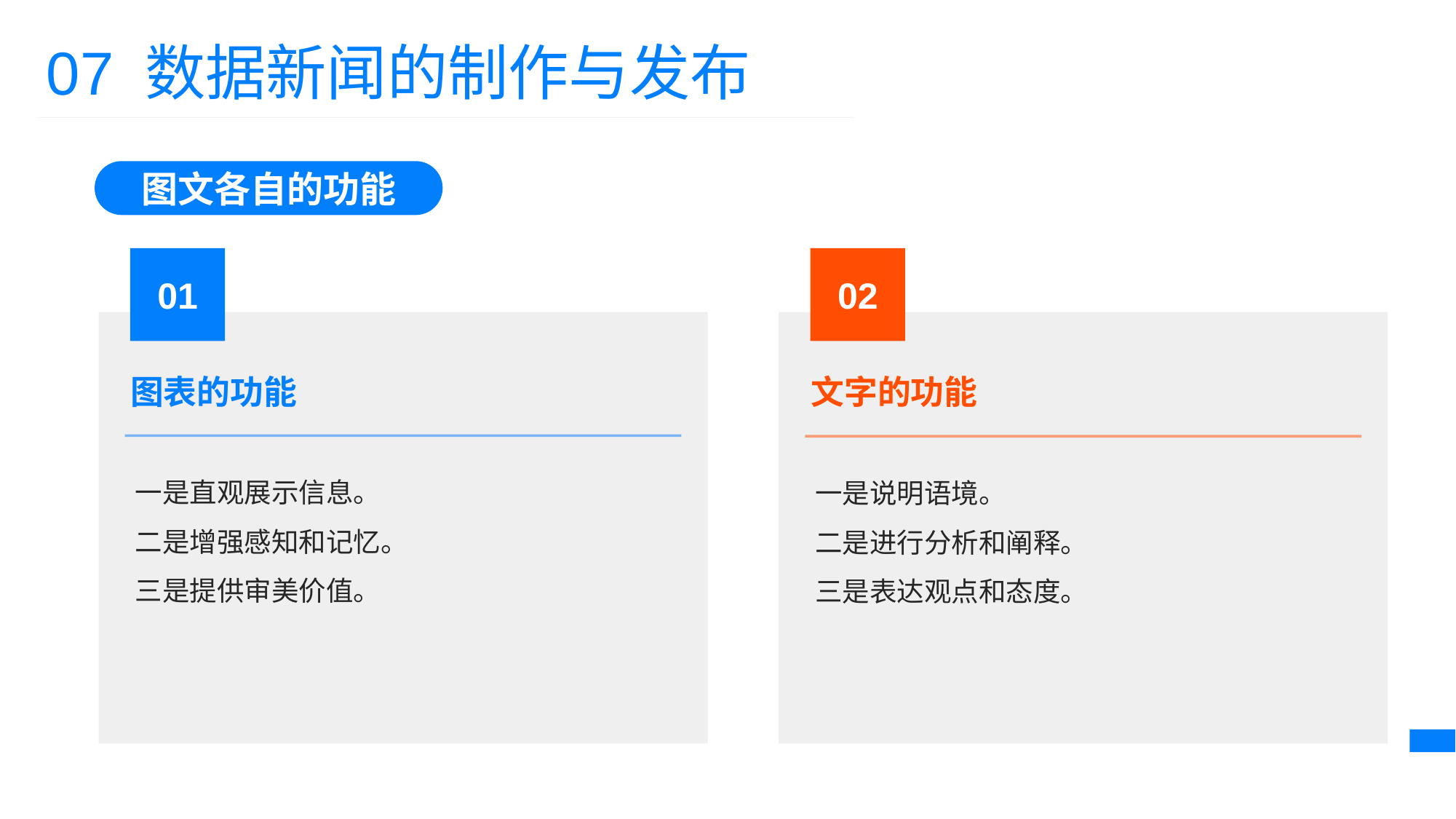

07 数据新闻的制作与发布
图文各自的功能
01
02

图表的功能
文字的功能
一是直观展示信息。
二是增强感知和记忆。
三是提供审美价值。
一是说明语境。
二是进行分析和阐释。
三是表达观点和态度。